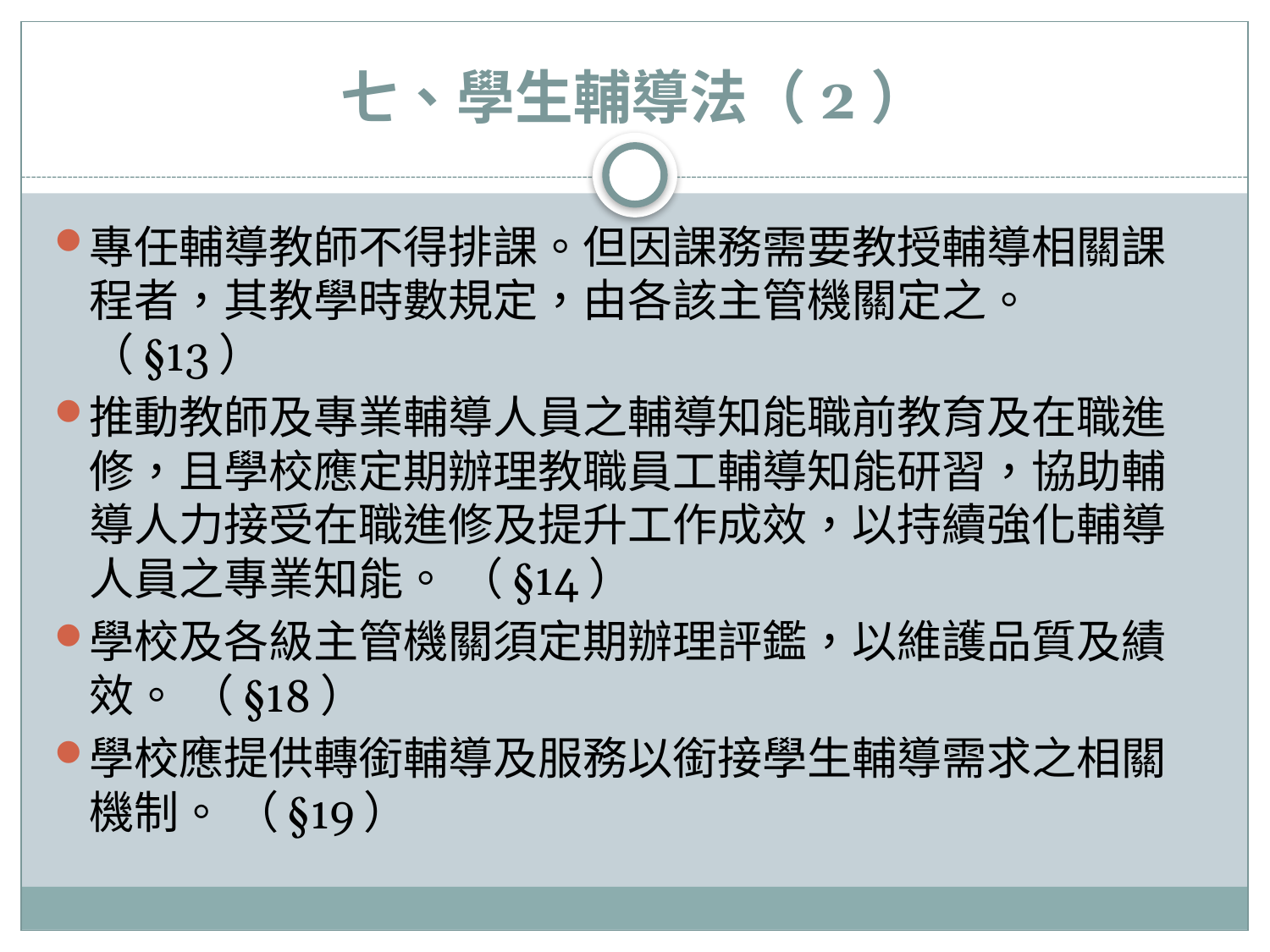

# 七、學生輔導法（2）
專任輔導教師不得排課。但因課務需要教授輔導相關課程者，其教學時數規定，由各該主管機關定之。 （§13）
推動教師及專業輔導人員之輔導知能職前教育及在職進修，且學校應定期辦理教職員工輔導知能研習，協助輔導人力接受在職進修及提升工作成效，以持續強化輔導人員之專業知能。 （§14）
學校及各級主管機關須定期辦理評鑑，以維護品質及績效。 （§18）
學校應提供轉銜輔導及服務以銜接學生輔導需求之相關機制。 （§19）